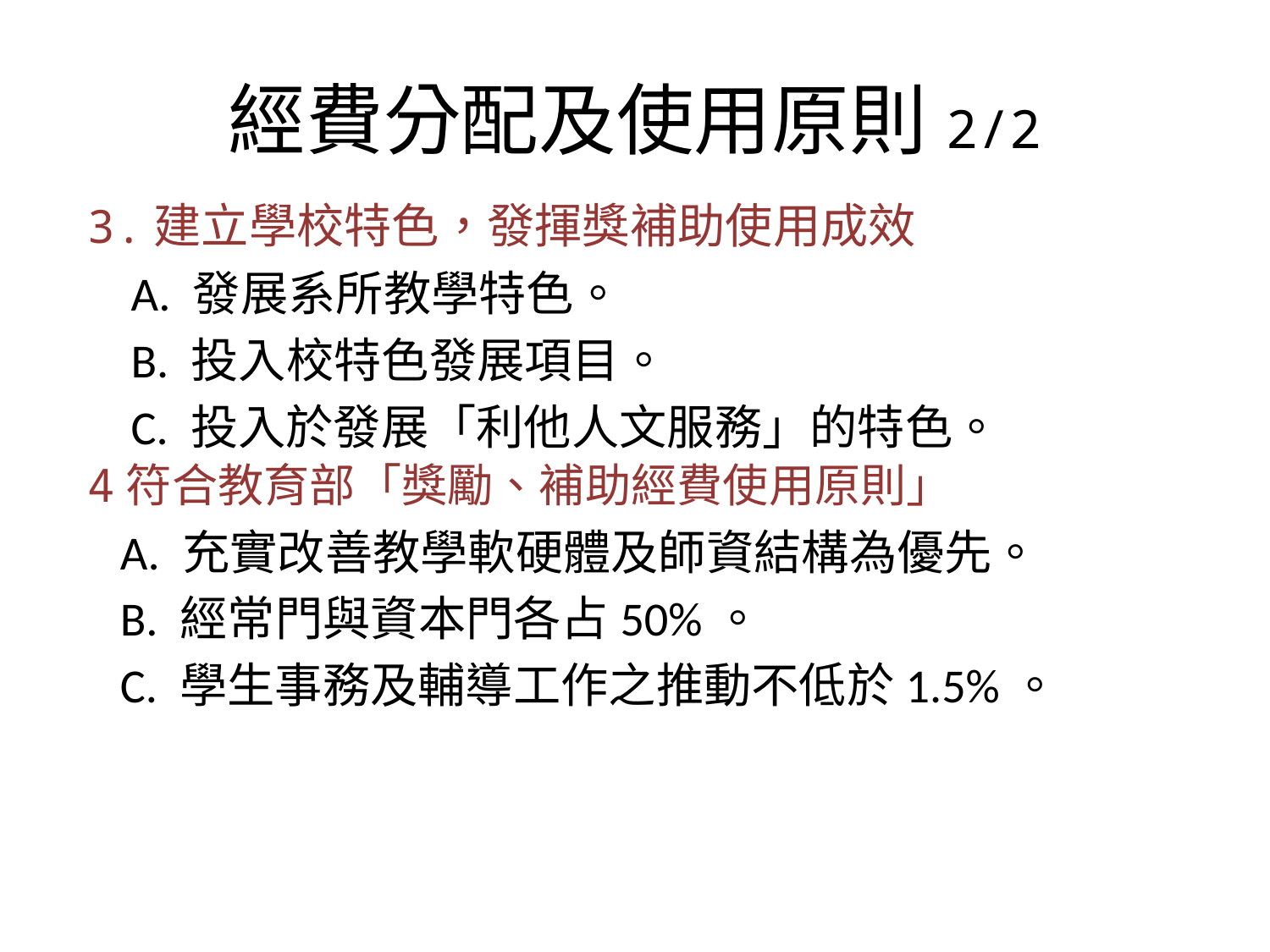

# 經費分配及使用原則2/2
3.建立學校特色，發揮獎補助使用成效
    A. 發展系所教學特色。
    B. 投入校特色發展項目。
    C. 投入於發展「利他人文服務」的特色。
4符合教育部「獎勵、補助經費使用原則」
   A. 充實改善教學軟硬體及師資結構為優先。
   B. 經常門與資本門各占50%。
   C. 學生事務及輔導工作之推動不低於1.5%。